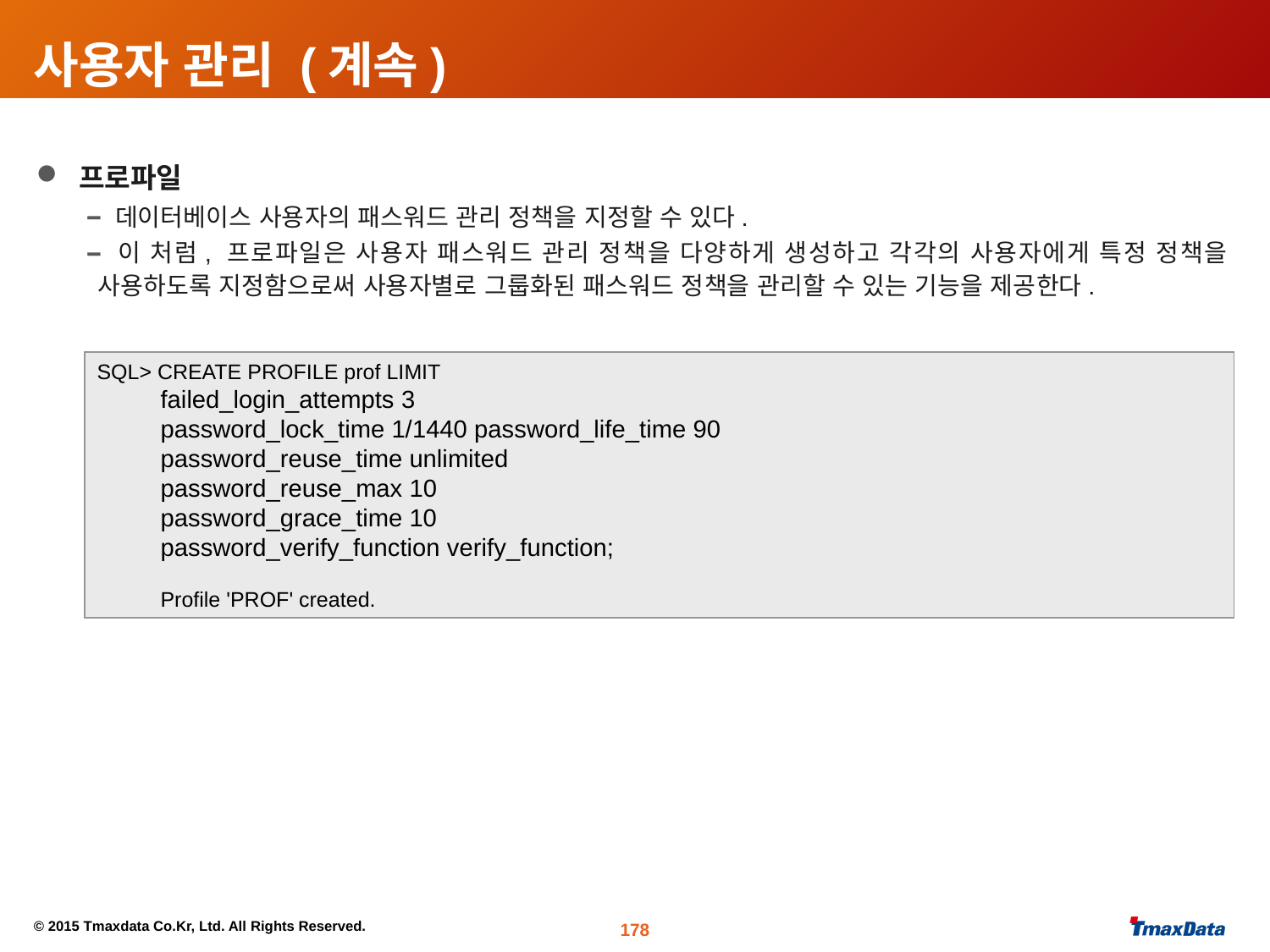

# 사용자 관리 (계속)

 프로파일
 데이터베이스 사용자의 패스워드 관리 정책을 지정할 수 있다.
 이 처럼, 프로파일은 사용자 패스워드 관리 정책을 다양하게 생성하고 각각의 사용자에게 특정 정책을 사용하도록 지정함으로써 사용자별로 그룹화된 패스워드 정책을 관리할 수 있는 기능을 제공한다.

 사용자 기본 테이블스페이스 변경

SQL> CREATE PROFILE prof LIMIT
failed_login_attempts 3
password_lock_time 1/1440 password_life_time 90
password_reuse_time unlimited
password_reuse_max 10
password_grace_time 10
password_verify_function verify_function;

Profile 'PROF' created.